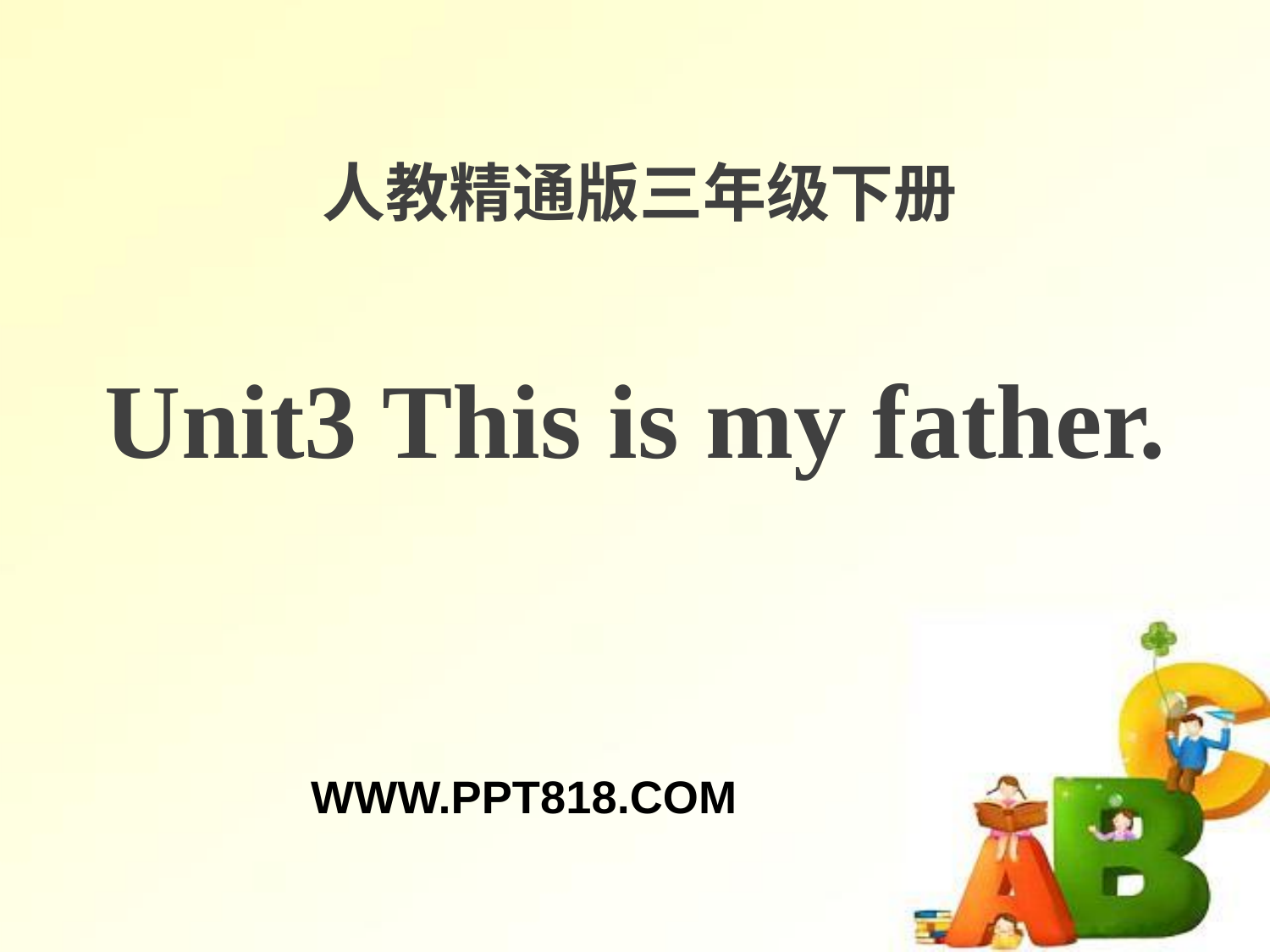

人教精通版三年级下册
# Unit3 This is my father.
WWW.PPT818.COM